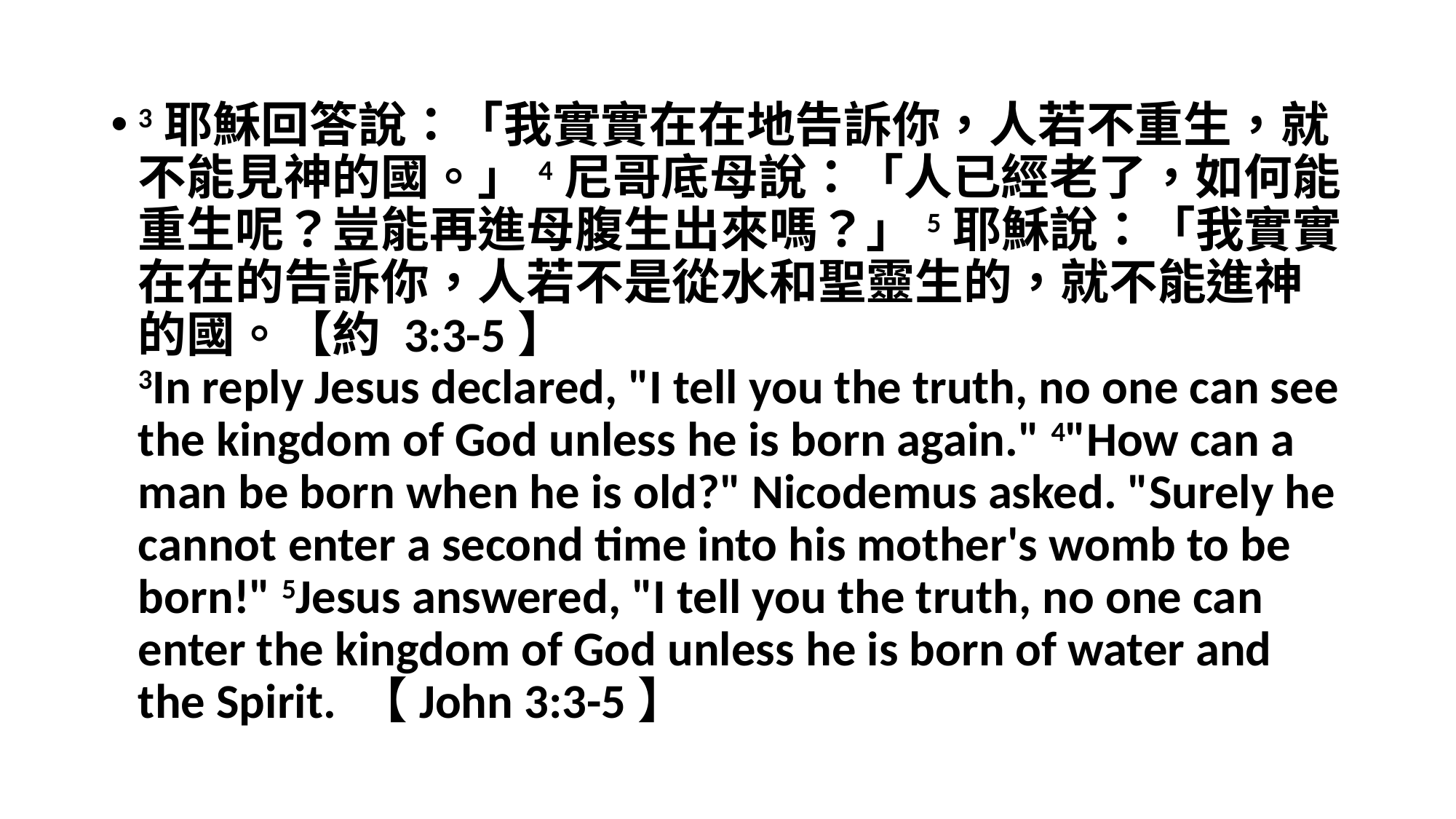

#
3耶穌回答說：「我實實在在地告訴你，人若不重生，就不能見神的國。」4尼哥底母說：「人已經老了，如何能重生呢？豈能再進母腹生出來嗎？」5耶穌說：「我實實在在的告訴你，人若不是從水和聖靈生的，就不能進神的國。【約 3:3-5】
3In reply Jesus declared, "I tell you the truth, no one can see the kingdom of God unless he is born again." 4"How can a man be born when he is old?" Nicodemus asked. "Surely he cannot enter a second time into his mother's womb to be born!" 5Jesus answered, "I tell you the truth, no one can enter the kingdom of God unless he is born of water and the Spirit. 【John 3:3-5】